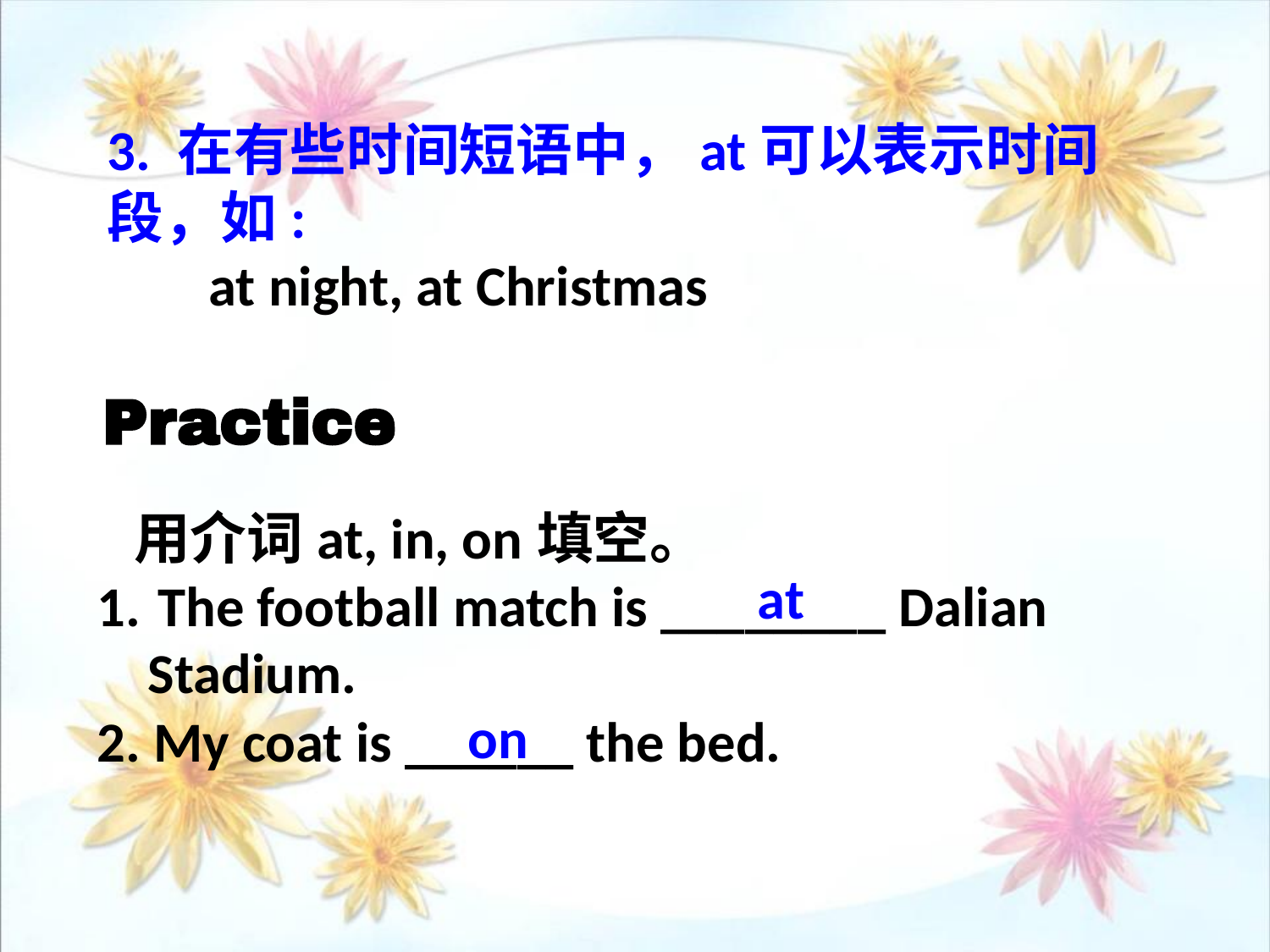

3. 在有些时间短语中，at可以表示时间段，如:
        at night, at Christmas
Practice
    用介词at, in, on填空。
 The football match is ________ Dalian
    Stadium.
2. My coat is ______ the bed.
at
on